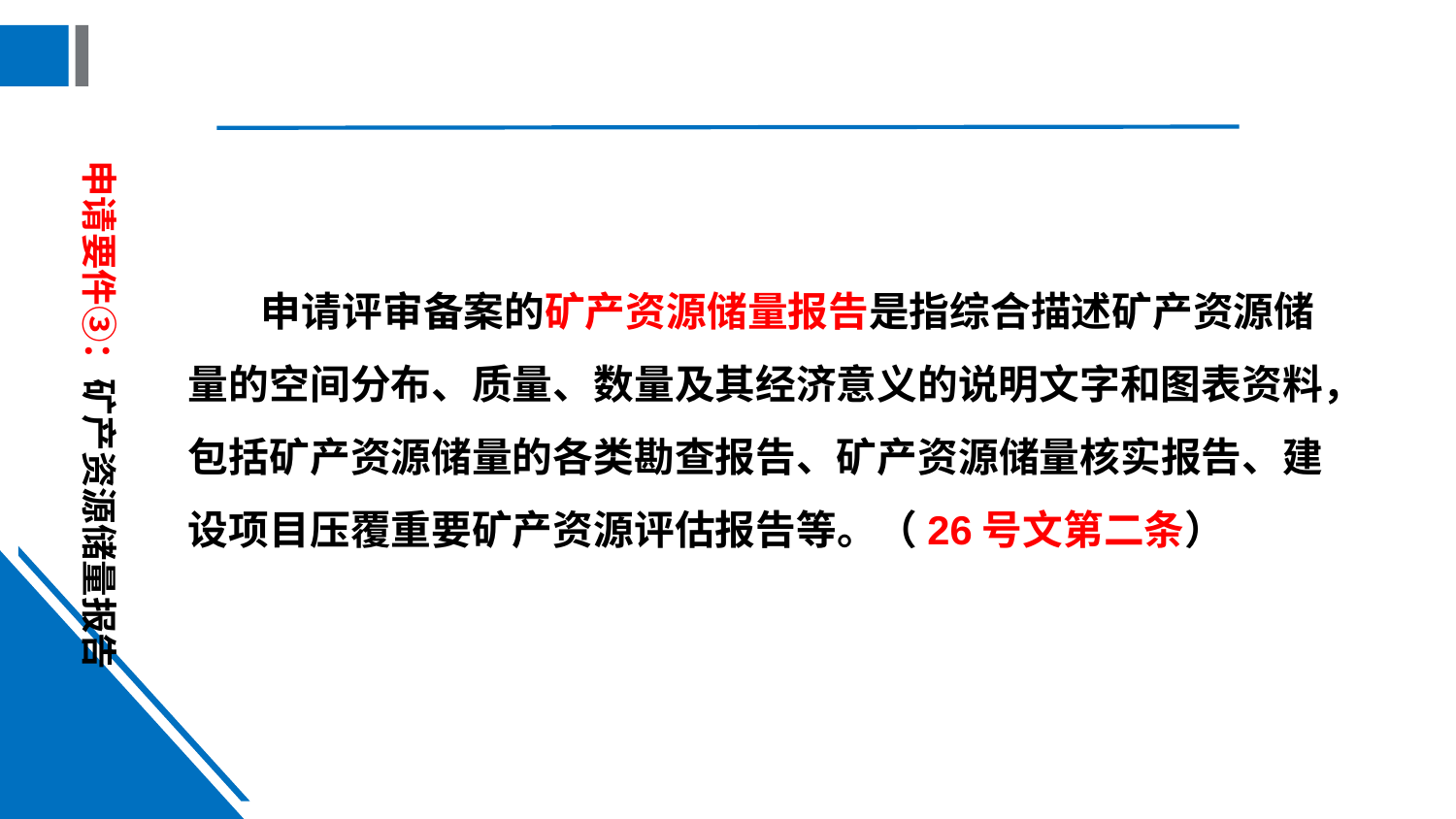

申请要件③：矿产资源储量报告
申请评审备案的矿产资源储量报告是指综合描述矿产资源储量的空间分布、质量、数量及其经济意义的说明文字和图表资料，包括矿产资源储量的各类勘查报告、矿产资源储量核实报告、建设项目压覆重要矿产资源评估报告等。（26号文第二条）
28